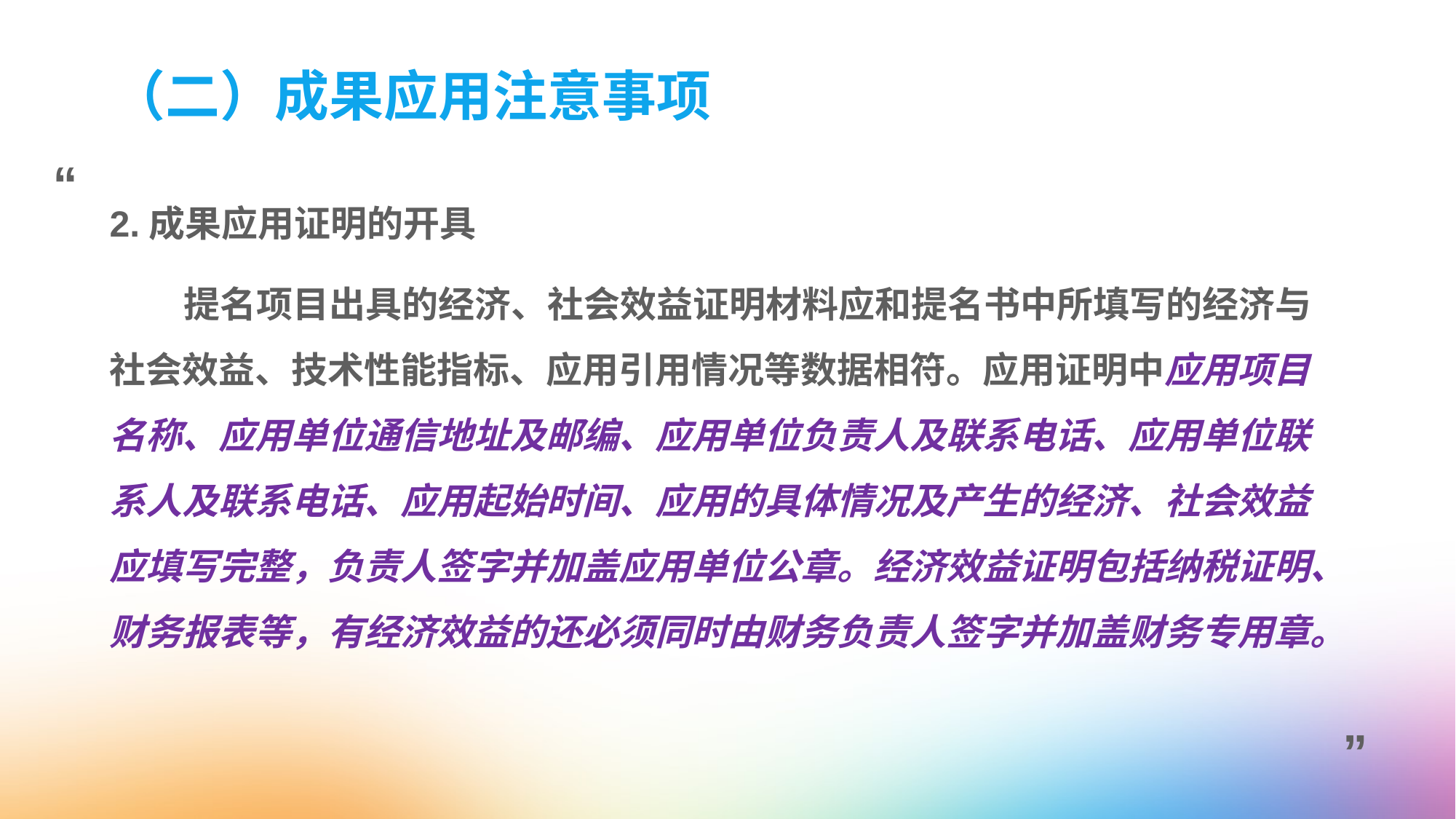

# （二）成果应用注意事项
“
2.成果应用证明的开具
        提名项目出具的经济、社会效益证明材料应和提名书中所填写的经济与社会效益、技术性能指标、应用引用情况等数据相符。应用证明中应用项目名称、应用单位通信地址及邮编、应用单位负责人及联系电话、应用单位联系人及联系电话、应用起始时间、应用的具体情况及产生的经济、社会效益应填写完整，负责人签字并加盖应用单位公章。经济效益证明包括纳税证明、财务报表等，有经济效益的还必须同时由财务负责人签字并加盖财务专用章。
”